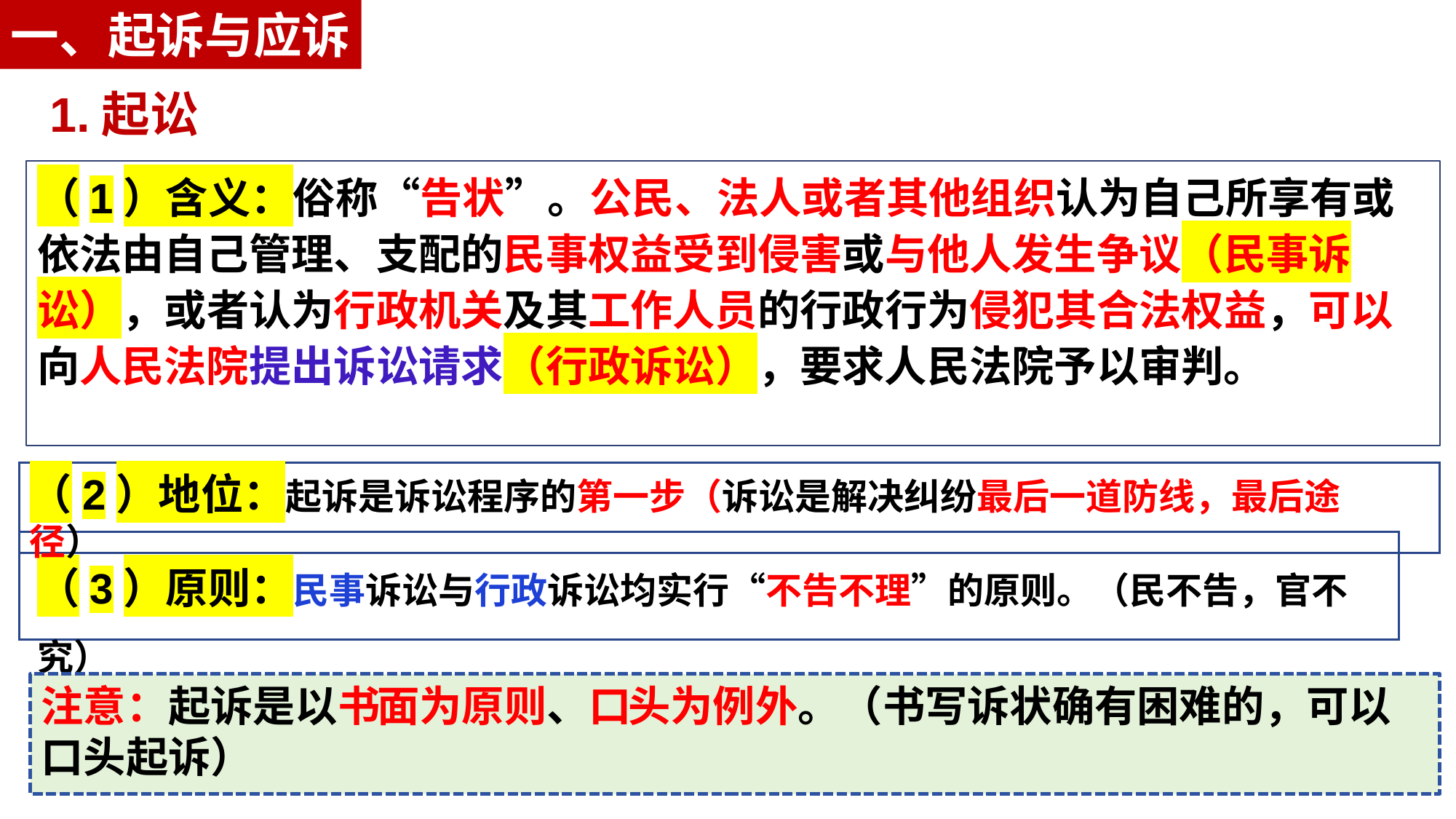

一、起诉与应诉
1.起讼
（1）含义：俗称“告状”。公民、法人或者其他组织认为自己所享有或依法由自己管理、支配的民事权益受到侵害或与他人发生争议（民事诉讼），或者认为行政机关及其工作人员的行政行为侵犯其合法权益，可以向人民法院提出诉讼请求（行政诉讼），要求人民法院予以审判。

（2）地位：起诉是诉讼程序的第一步（诉讼是解决纠纷最后一道防线，最后途径）

（3）原则：民事诉讼与行政诉讼均实行“不告不理”的原则。（民不告，官不究）

注意：起诉是以书面为原则、口头为例外。（书写诉状确有困难的，可以口头起诉）